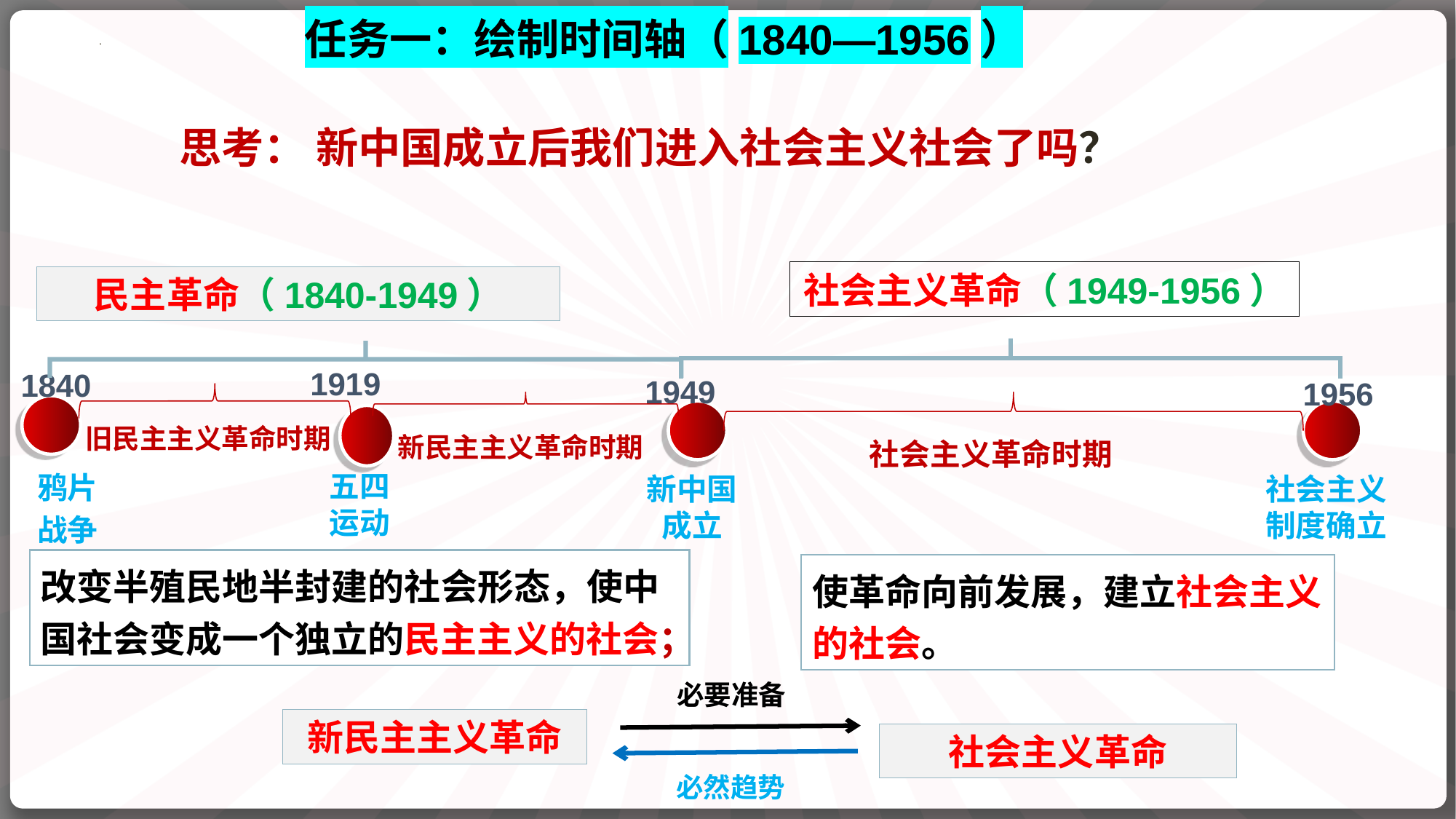

任务一：绘制时间轴（1840—1956）

思考： 新中国成立后我们进入社会主义社会了吗？

社会主义革命（1949-1956）

民主革命（1840-1949）
1919
1840
1949
1956

旧民主主义革命时期
新民主主义革命时期
社会主义革命时期
五四运动
鸦片
战争
社会主义制度确立
新中国成立
改变半殖民地半封建的社会形态，使中国社会变成一个独立的民主主义的社会；
使革命向前发展，建立社会主义的社会。
必要准备
新民主主义革命
社会主义革命
必然趋势